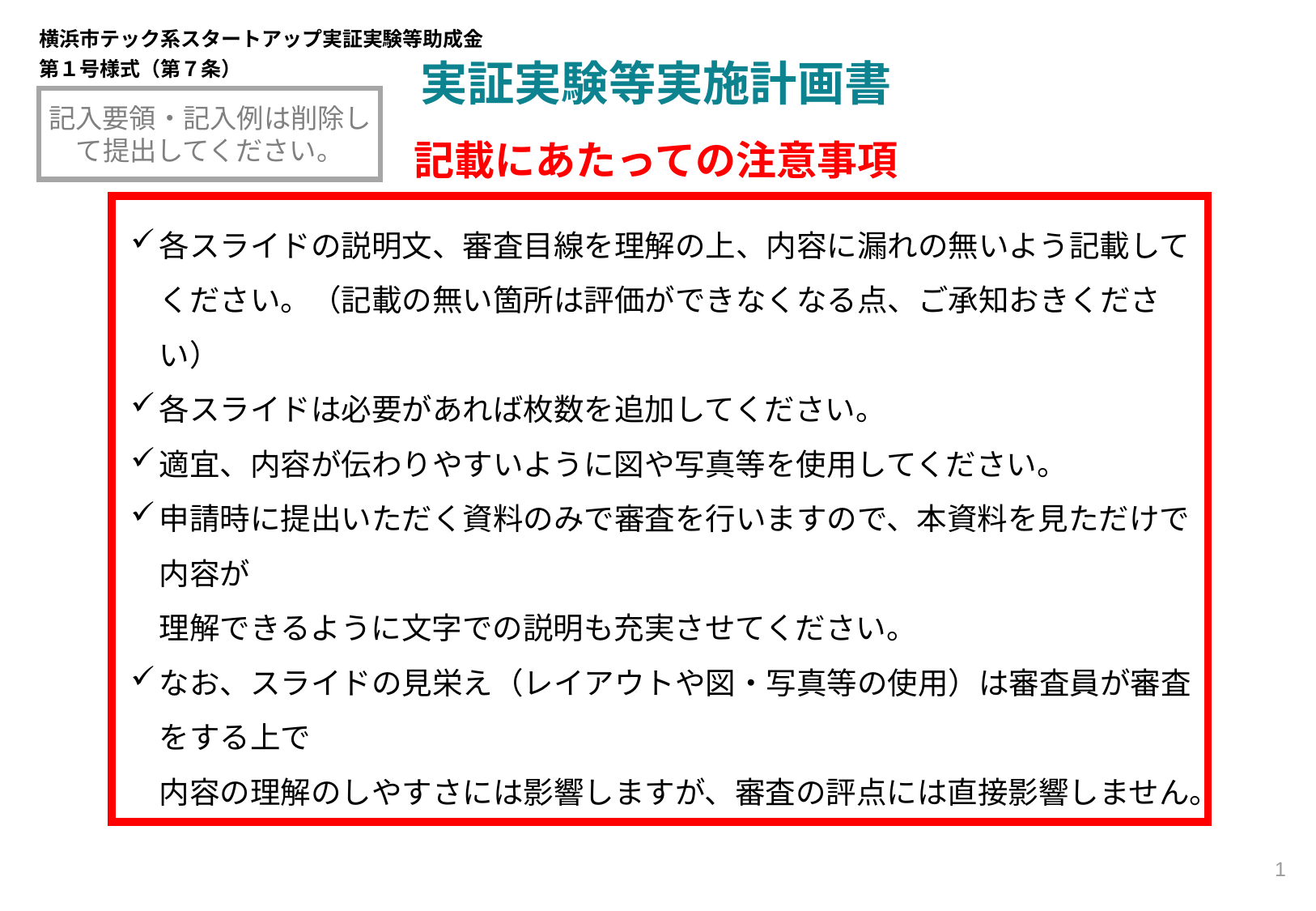

横浜市テック系スタートアップ実証実験等助成金
第１号様式（第７条）
実証実験等実施計画書
記入要領・記入例は削除して提出してください。
記載にあたっての注意事項
各スライドの説明文、審査目線を理解の上、内容に漏れの無いよう記載してください。（記載の無い箇所は評価ができなくなる点、ご承知おきください）
各スライドは必要があれば枚数を追加してください。
適宜、内容が伝わりやすいように図や写真等を使用してください。
申請時に提出いただく資料のみで審査を行いますので、本資料を見ただけで内容が
理解できるように文字での説明も充実させてください。
なお、スライドの見栄え（レイアウトや図・写真等の使用）は審査員が審査をする上で
内容の理解のしやすさには影響しますが、審査の評点には直接影響しません。
1